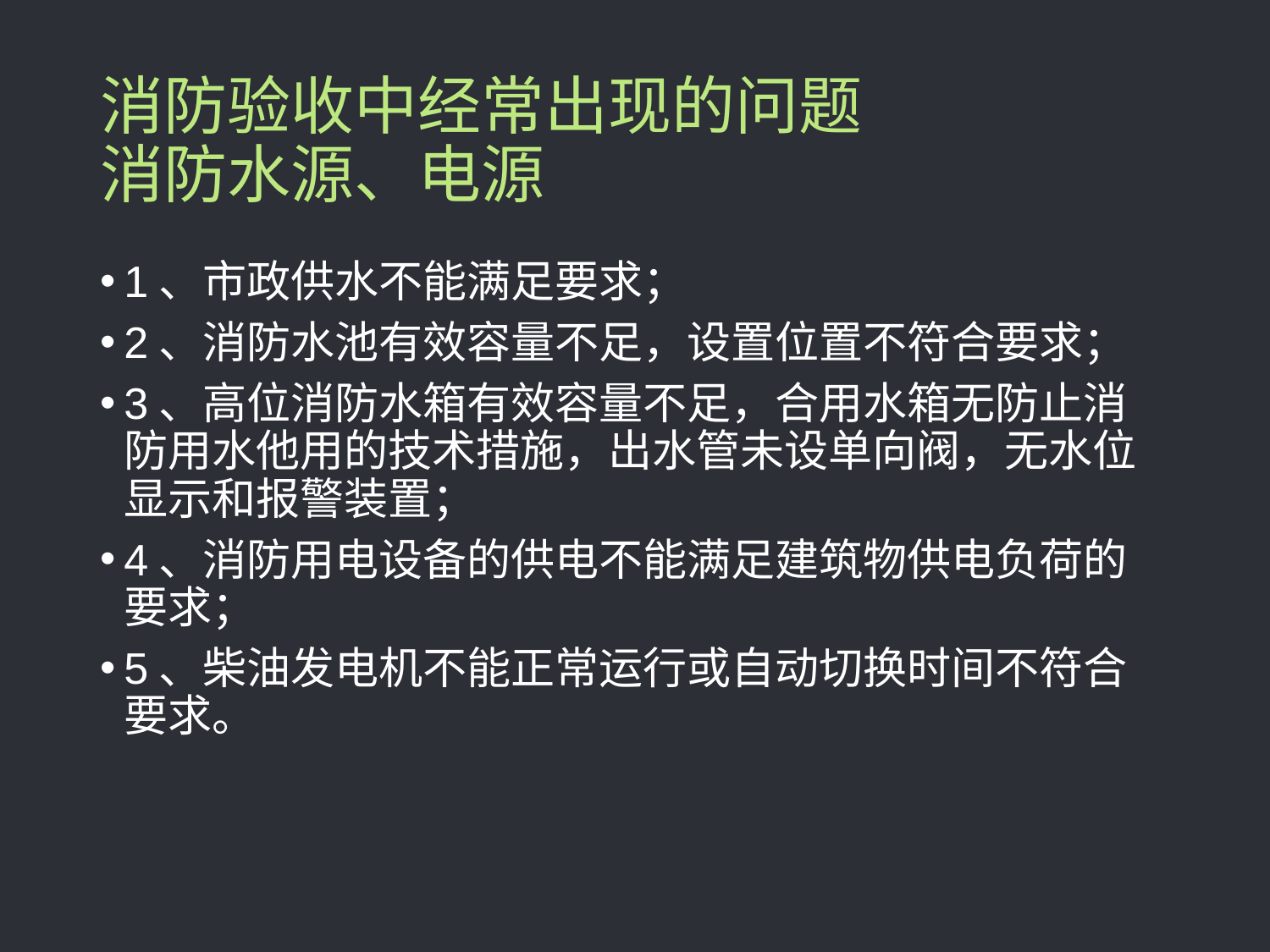

# 消防验收中经常出现的问题 消防水源、电源
1、市政供水不能满足要求；
2、消防水池有效容量不足，设置位置不符合要求；
3、高位消防水箱有效容量不足，合用水箱无防止消防用水他用的技术措施，出水管未设单向阀，无水位显示和报警装置；
4、消防用电设备的供电不能满足建筑物供电负荷的要求；
5、柴油发电机不能正常运行或自动切换时间不符合要求。
23